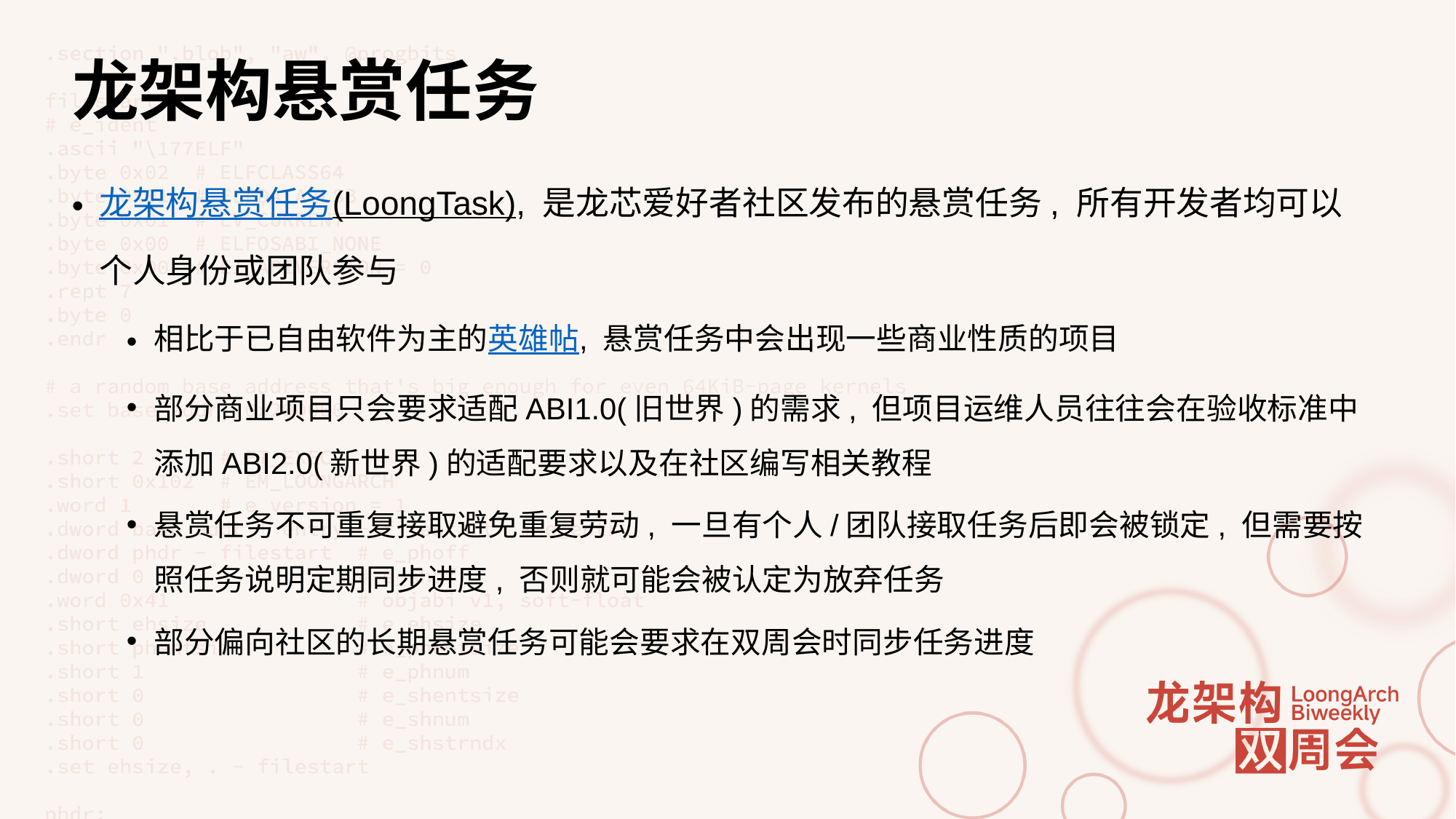

# 龙架构悬赏任务
龙架构悬赏任务(LoongTask), 是龙芯爱好者社区发布的悬赏任务, 所有开发者均可以个人身份或团队参与
相比于已自由软件为主的英雄帖, 悬赏任务中会出现一些商业性质的项目
部分商业项目只会要求适配ABI1.0(旧世界)的需求, 但项目运维人员往往会在验收标准中添加ABI2.0(新世界)的适配要求以及在社区编写相关教程
悬赏任务不可重复接取避免重复劳动, 一旦有个人/团队接取任务后即会被锁定, 但需要按照任务说明定期同步进度, 否则就可能会被认定为放弃任务
部分偏向社区的长期悬赏任务可能会要求在双周会时同步任务进度